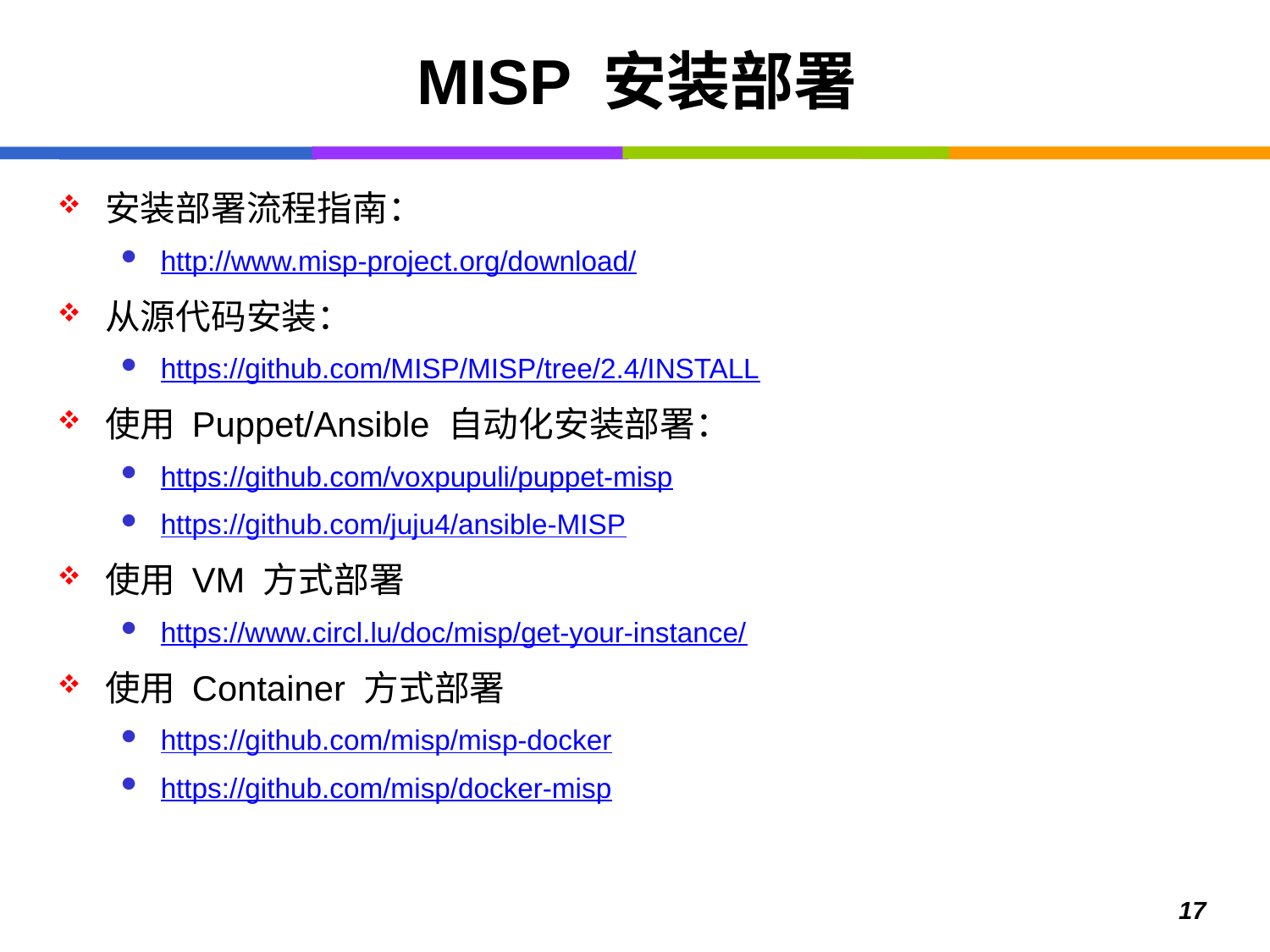

# MISP 安装部署
安装部署流程指南：
http://www.misp-project.org/download/
从源代码安装：
https://github.com/MISP/MISP/tree/2.4/INSTALL
使用 Puppet/Ansible 自动化安装部署：
https://github.com/voxpupuli/puppet-misp
https://github.com/juju4/ansible-MISP
使用 VM 方式部署
https://www.circl.lu/doc/misp/get-your-instance/
使用 Container 方式部署
https://github.com/misp/misp-docker
https://github.com/misp/docker-misp

17